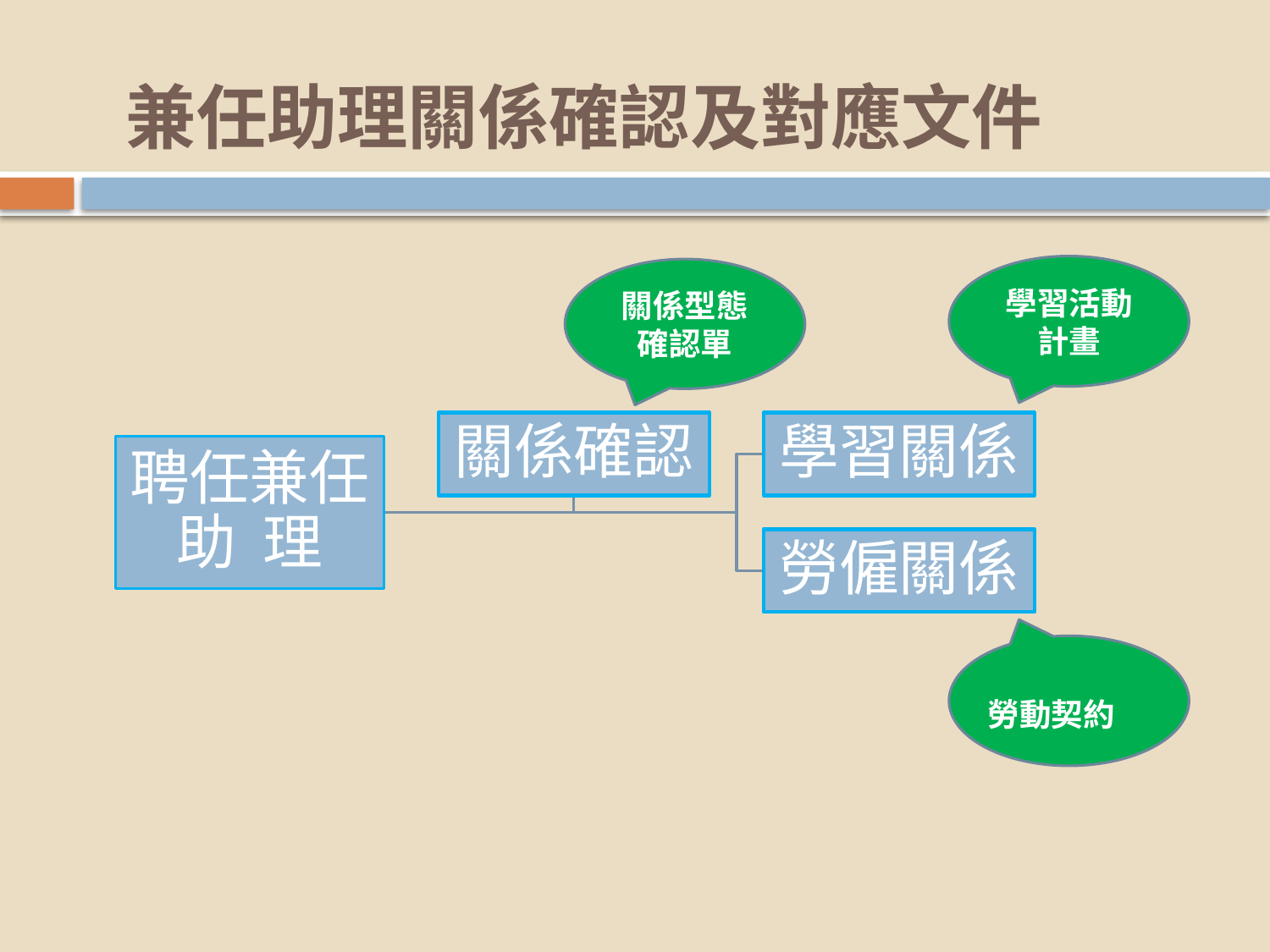

# 兼任助理關係確認及對應文件
學習活動計畫
關係型態確認單
聘任兼任助  理
學習關係
勞僱關係
關係確認
勞動契約